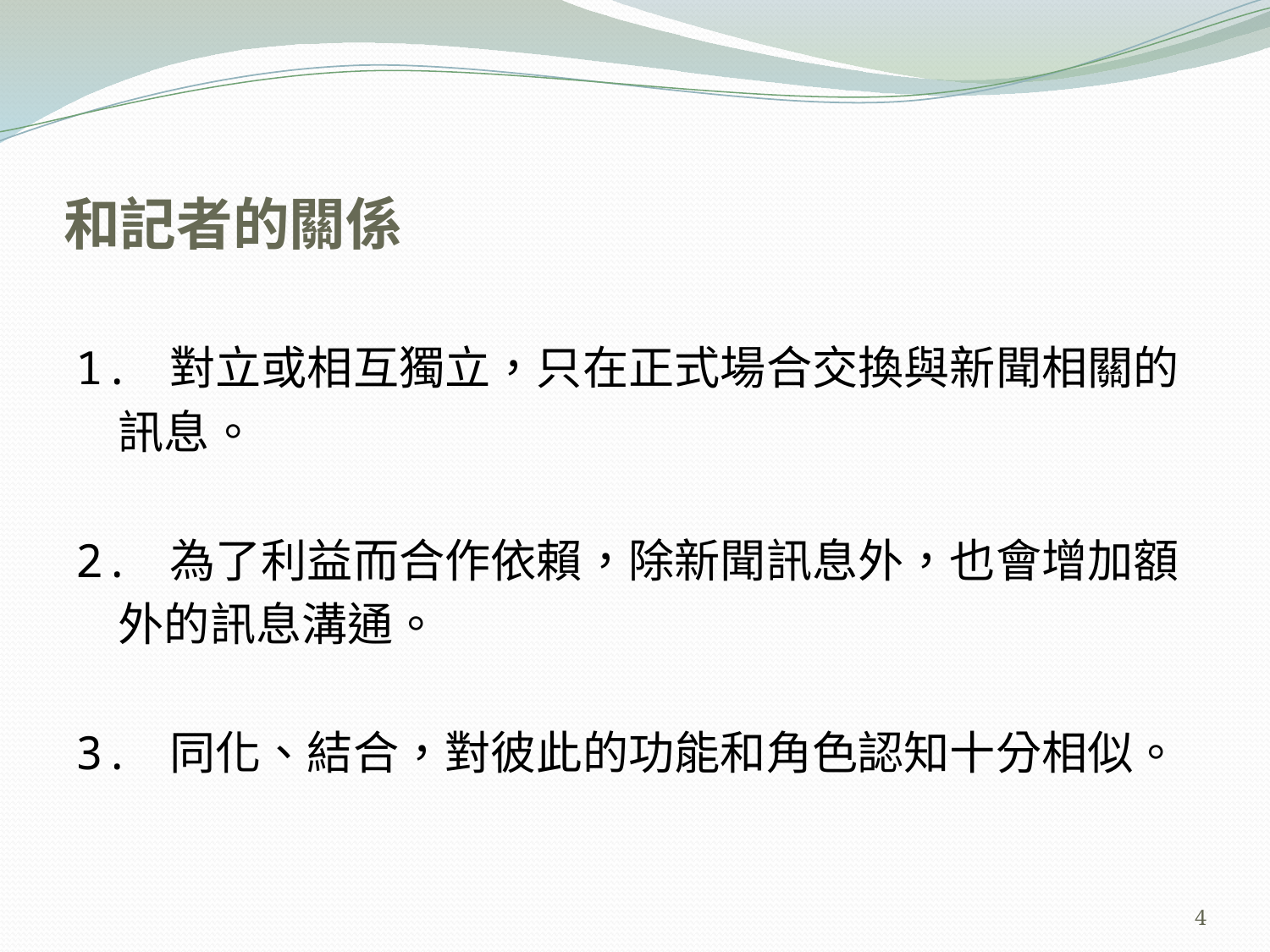

# 和記者的關係

1. 對立或相互獨立，只在正式場合交換與新聞相關的
   訊息。

2. 為了利益而合作依賴，除新聞訊息外，也會增加額
   外的訊息溝通。

3. 同化、結合，對彼此的功能和角色認知十分相似。

4